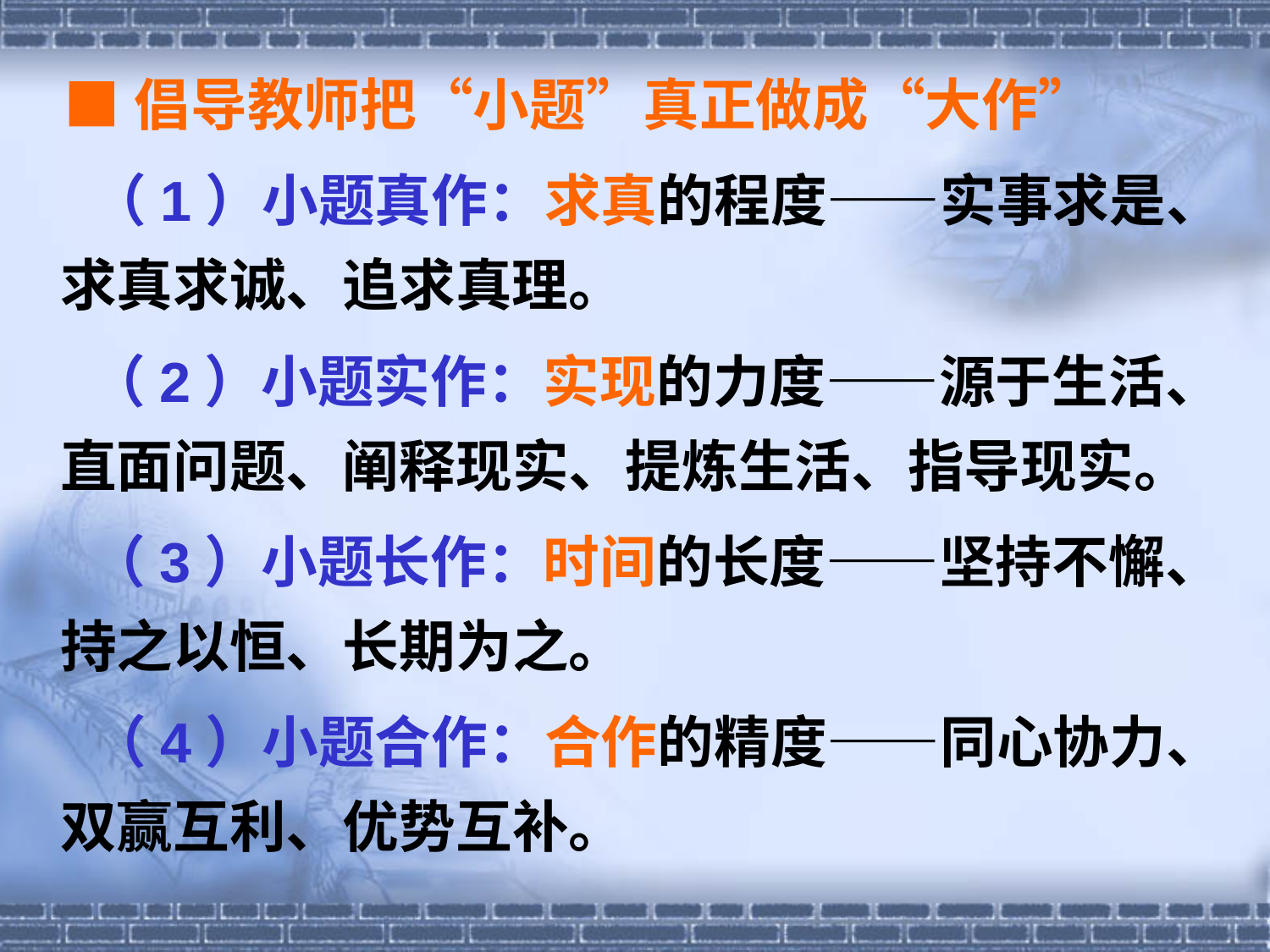

■倡导教师把“小题”真正做成“大作”
     （1）小题真作：求真的程度——实事求是、求真求诚、追求真理。
     （2）小题实作：实现的力度——源于生活、直面问题、阐释现实、提炼生活、指导现实。
     （3）小题长作：时间的长度——坚持不懈、持之以恒、长期为之。
     （4）小题合作：合作的精度——同心协力、双赢互利、优势互补。